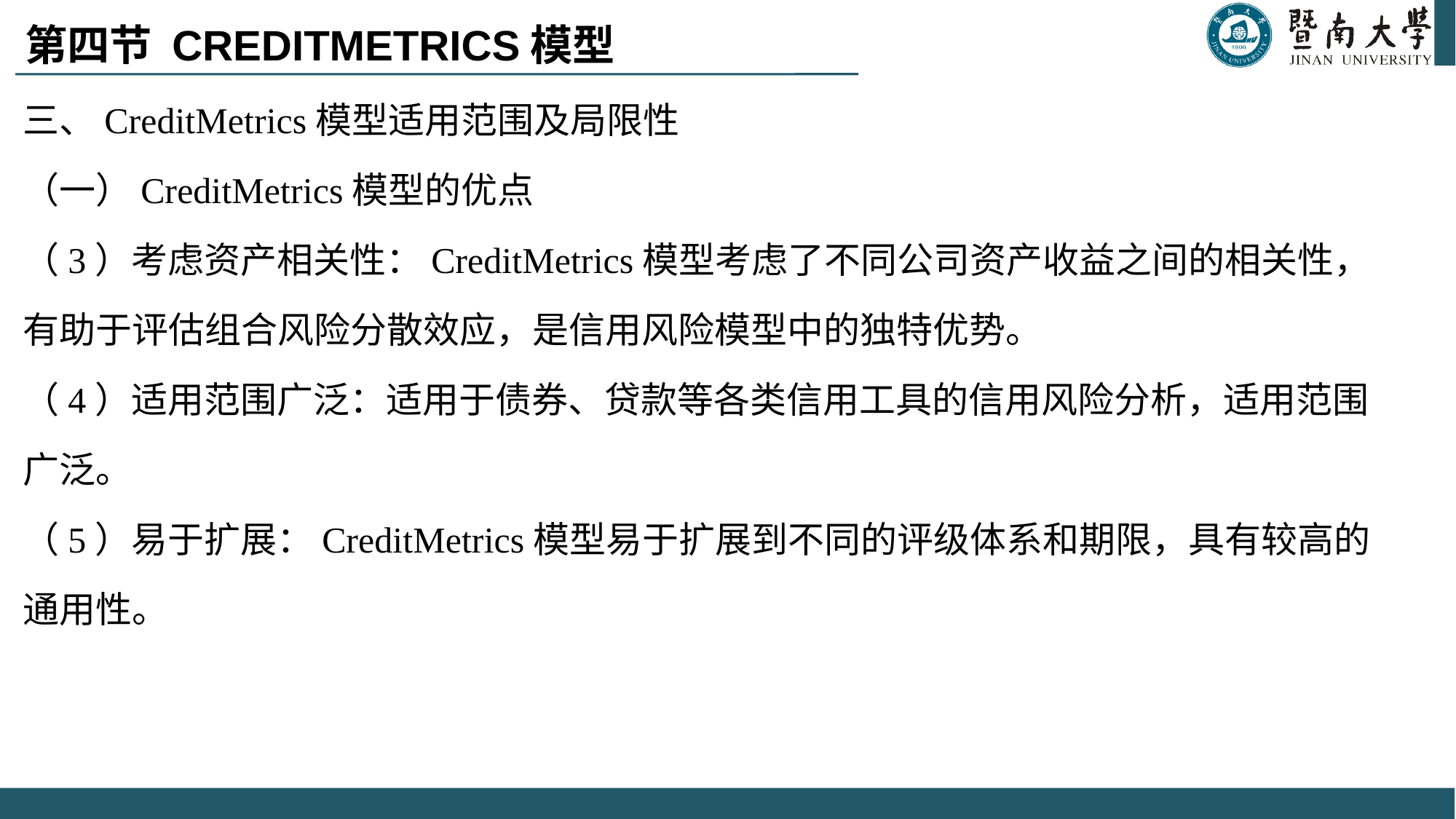

# 第四节 CreditMetrics模型
三、CreditMetrics模型适用范围及局限性
（一）CreditMetrics模型的优点
（3）考虑资产相关性：CreditMetrics模型考虑了不同公司资产收益之间的相关性，有助于评估组合风险分散效应，是信用风险模型中的独特优势。
（4）适用范围广泛：适用于债券、贷款等各类信用工具的信用风险分析，适用范围广泛。
（5）易于扩展：CreditMetrics模型易于扩展到不同的评级体系和期限，具有较高的通用性。